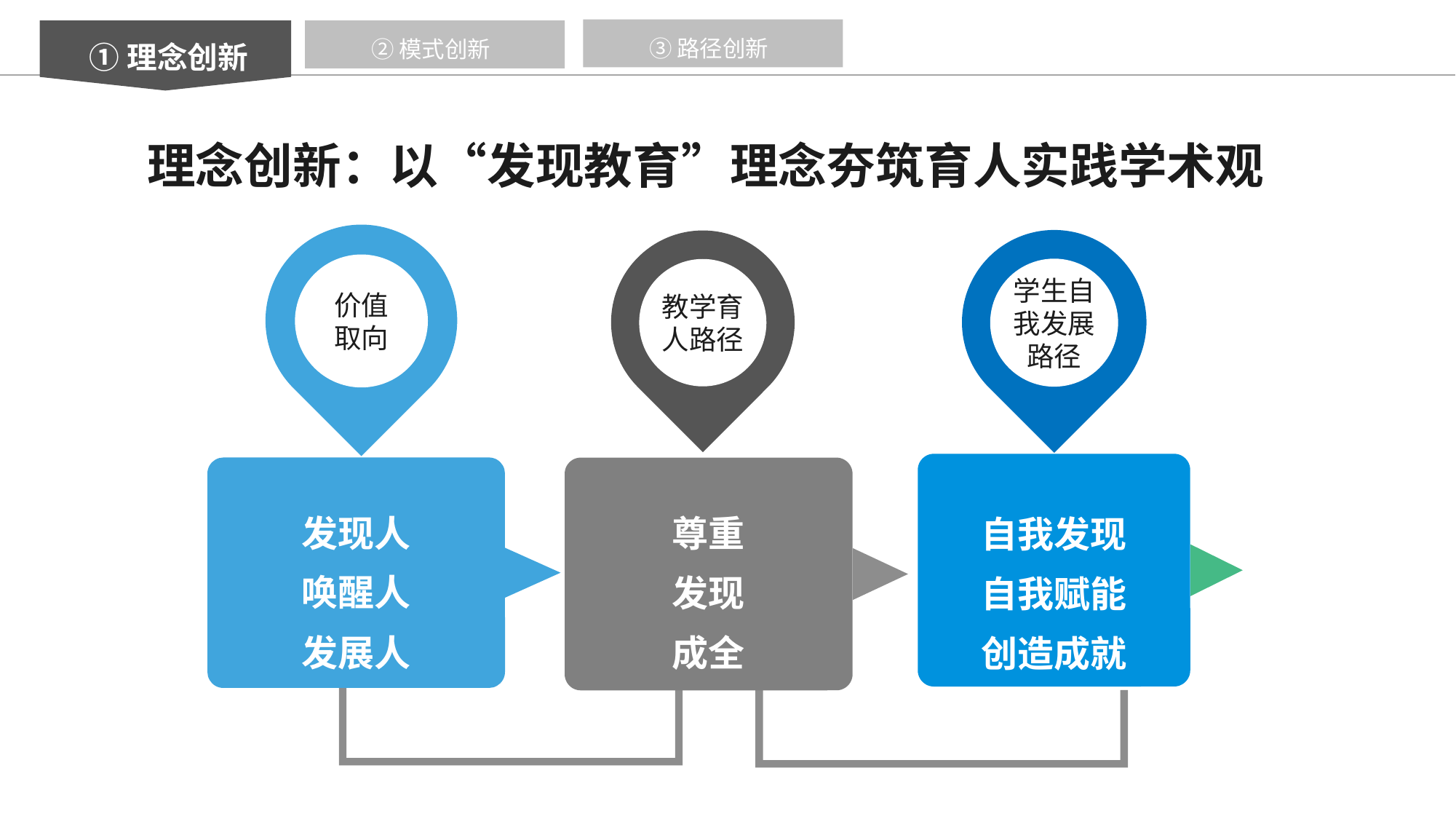

①理念创新

②模式创新
③路径创新
理念创新：以“发现教育”理念夯筑育人实践学术观

价值
取向

学生自我发展路径

教学育人路径

自我发现
自我赋能
创造成就

发现人
唤醒人
发展人

尊重
发现
成全